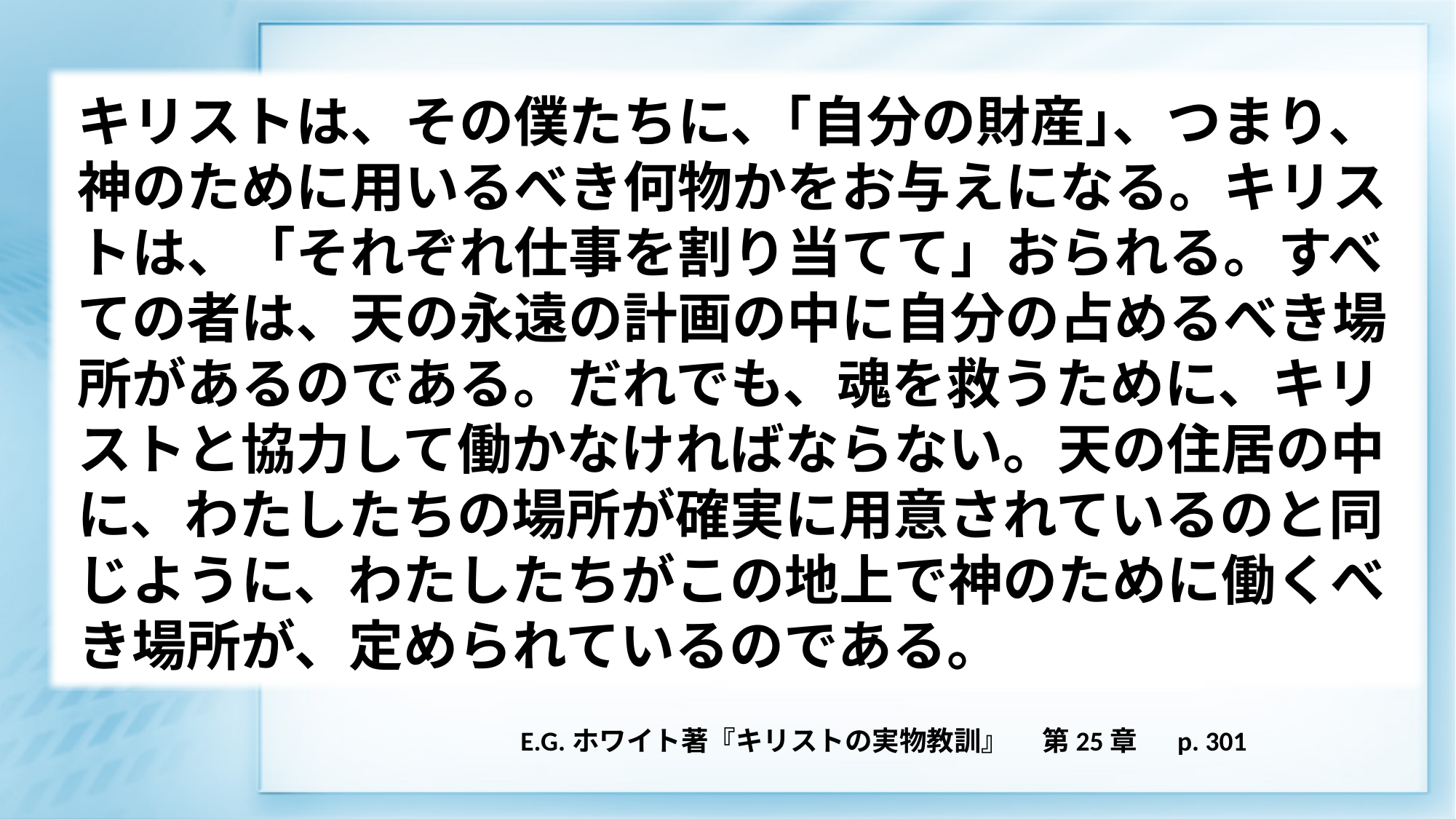

キリストは、その僕たちに、｢自分の財産｣、つまり、神のために用いるべき何物かをお与えになる。キリストは、「それぞれ仕事を割り当てて」おられる。すべての者は、天の永遠の計画の中に自分の占めるべき場所があるのである。だれでも、魂を救うために、キリストと協力して働かなければならない。天の住居の中に、わたしたちの場所が確実に用意されているのと同じように、わたしたちがこの地上で神のために働くべき場所が、定められているのである。
E.G.ホワイト著『キリストの実物教訓』　 第25章　 p. 301